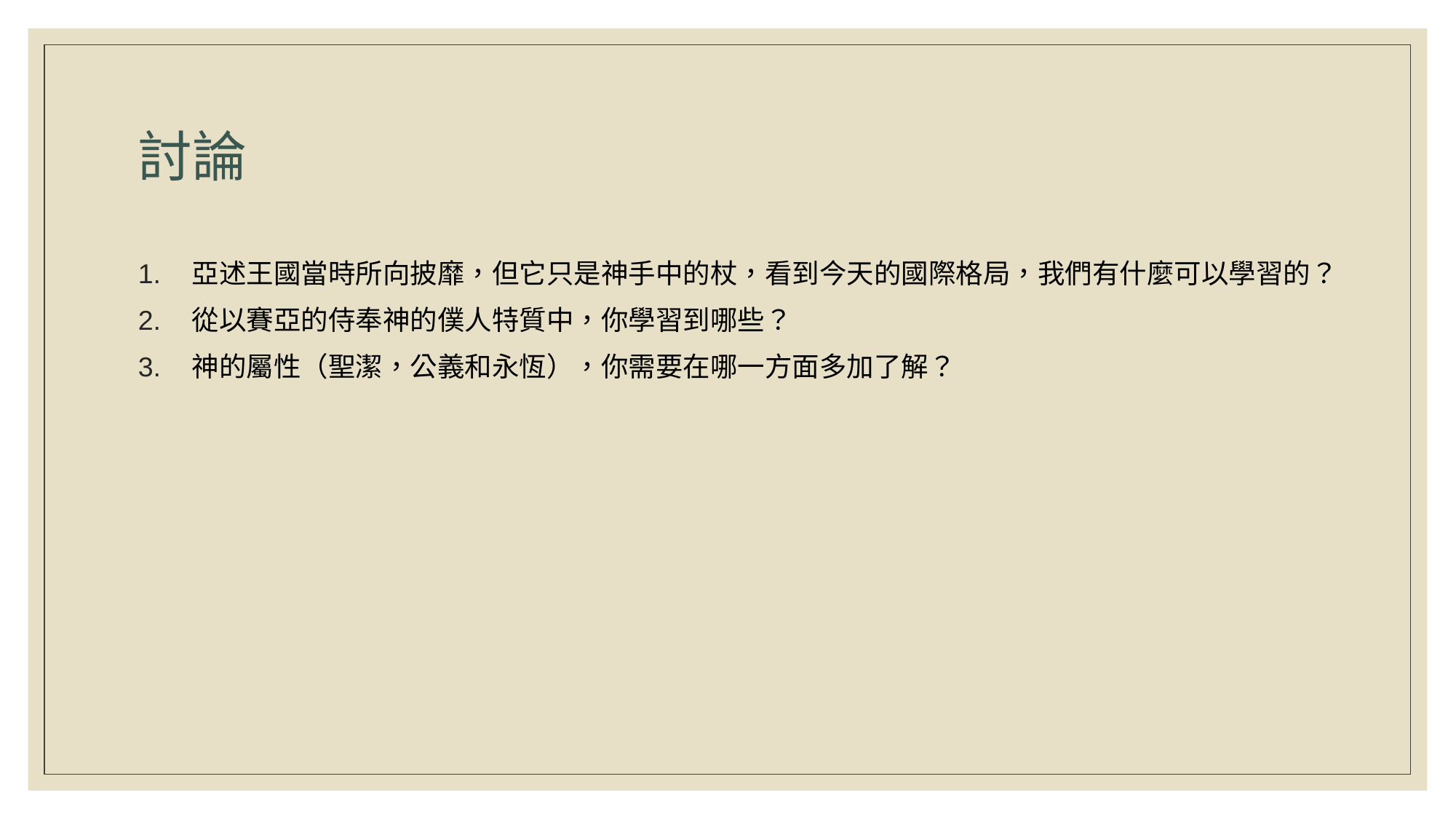

# 討論
 亞述王國當時所向披靡，但它只是神手中的杖，看到今天的國際格局，我們有什麼可以學習的？
 從以賽亞的侍奉神的僕人特質中，你學習到哪些？
 神的屬性（聖潔，公義和永恆），你需要在哪一方面多加了解？